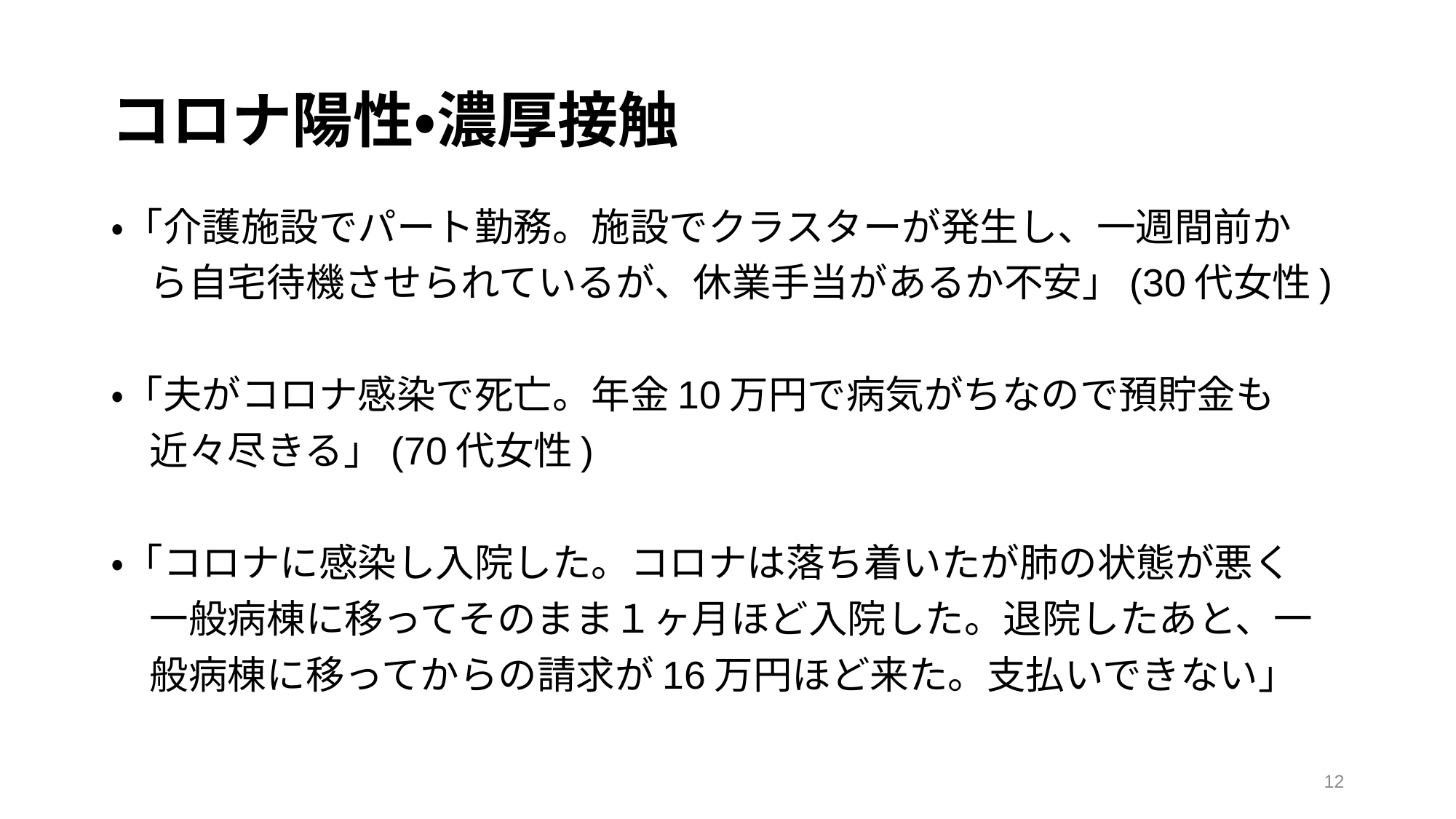

# コロナ陽性・濃厚接触
・「介護施設でパート勤務。施設でクラスターが発生し、一週間前か
　ら自宅待機させられているが、休業手当があるか不安」(30代女性)

・「夫がコロナ感染で死亡。年金10万円で病気がちなので預貯金も
　近々尽きる」(70代女性)

・「コロナに感染し入院した。コロナは落ち着いたが肺の状態が悪く
　一般病棟に移ってそのまま１ヶ月ほど入院した。退院したあと、一
　般病棟に移ってからの請求が16万円ほど来た。支払いできない」

12